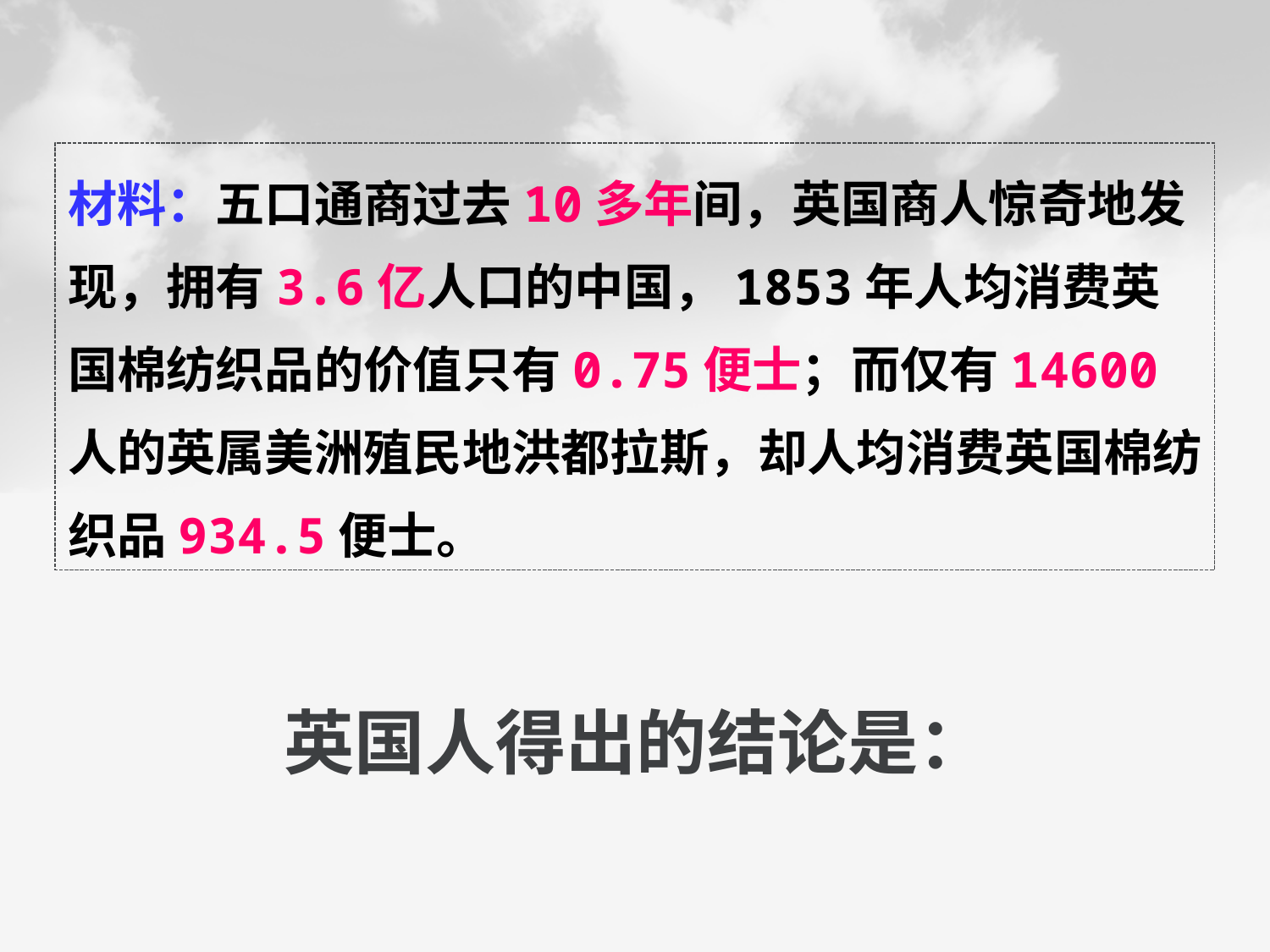

材料：五口通商过去10多年间，英国商人惊奇地发现，拥有3.6亿人口的中国，1853年人均消费英国棉纺织品的价值只有0.75便士；而仅有14600人的英属美洲殖民地洪都拉斯，却人均消费英国棉纺织品934.5便士。
英国人得出的结论是：